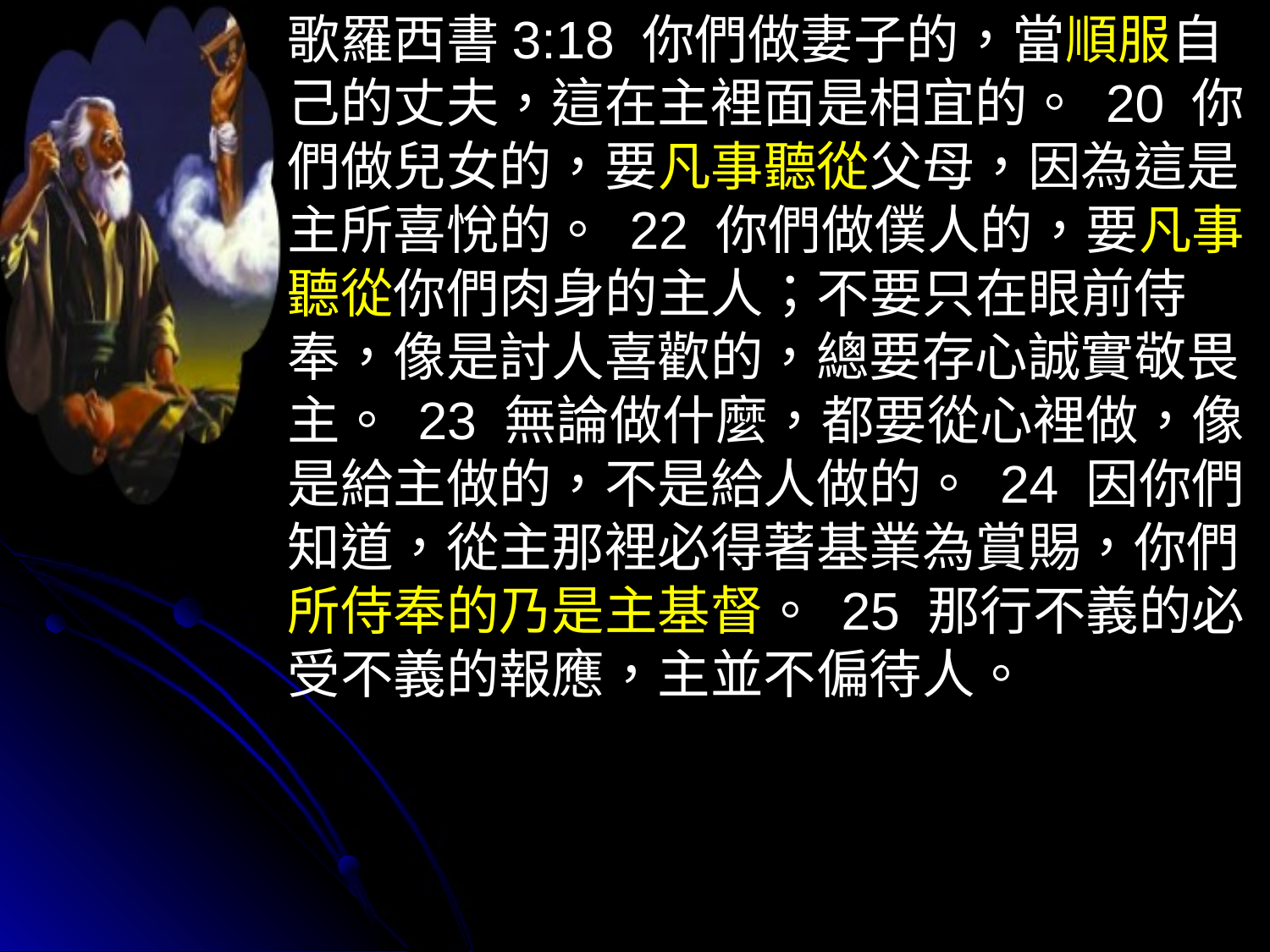

歌羅西書3:18 你們做妻子的，當順服自己的丈夫，這在主裡面是相宜的。 20 你們做兒女的，要凡事聽從父母，因為這是主所喜悅的。 22 你們做僕人的，要凡事聽從你們肉身的主人；不要只在眼前侍奉，像是討人喜歡的，總要存心誠實敬畏主。 23 無論做什麼，都要從心裡做，像是給主做的，不是給人做的。 24 因你們知道，從主那裡必得著基業為賞賜，你們所侍奉的乃是主基督。 25 那行不義的必受不義的報應，主並不偏待人。